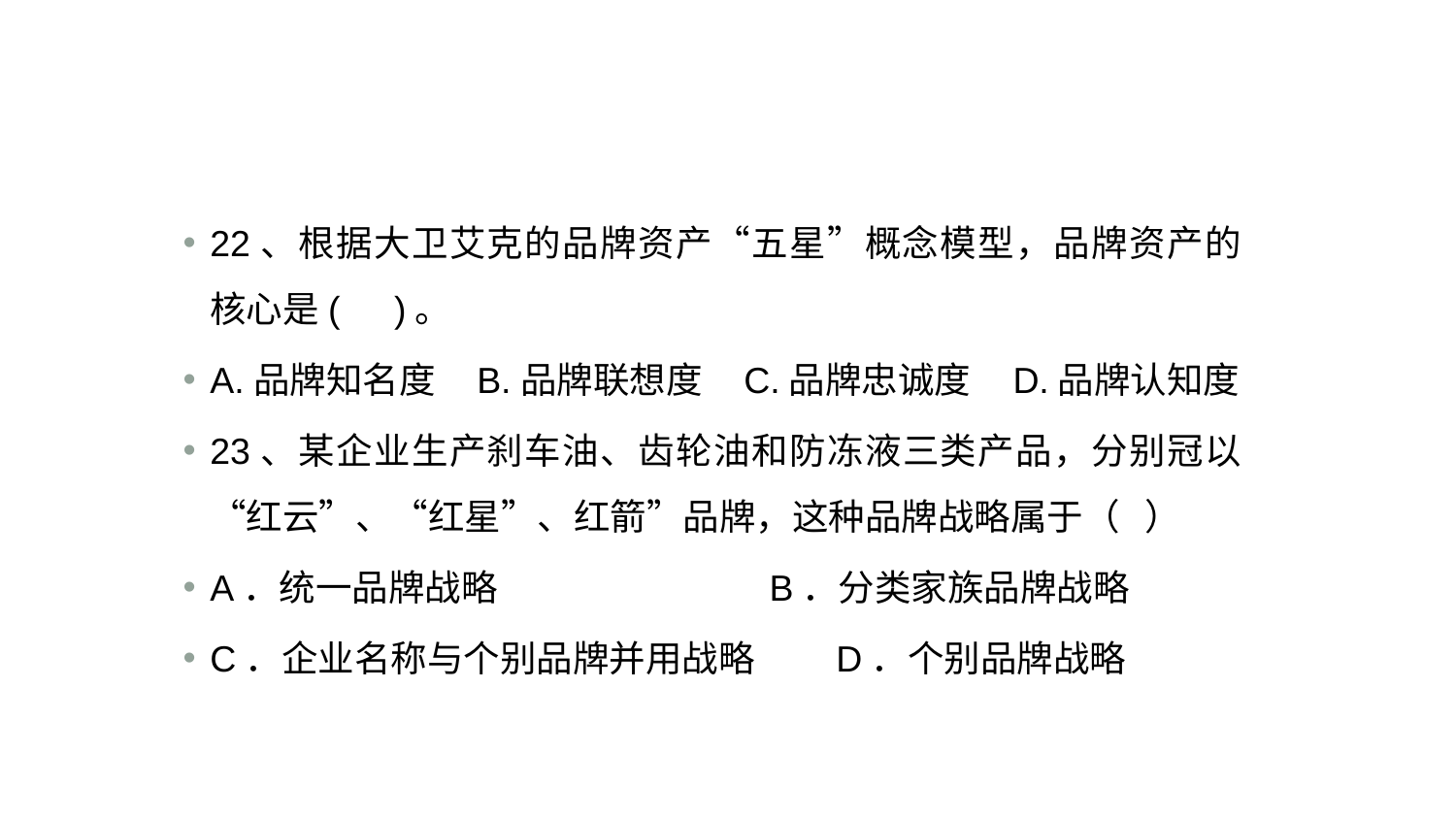

#
22、根据大卫艾克的品牌资产“五星”概念模型，品牌资产的核心是(　)。
A.品牌知名度    B.品牌联想度    C.品牌忠诚度    D.品牌认知度
23、某企业生产刹车油、齿轮油和防冻液三类产品，分别冠以“红云”、“红星”、红箭”品牌，这种品牌战略属于（   ）
A．统一品牌战略　　                       B．分类家族品牌战略
C．企业名称与个别品牌并用战略　　D．个别品牌战略